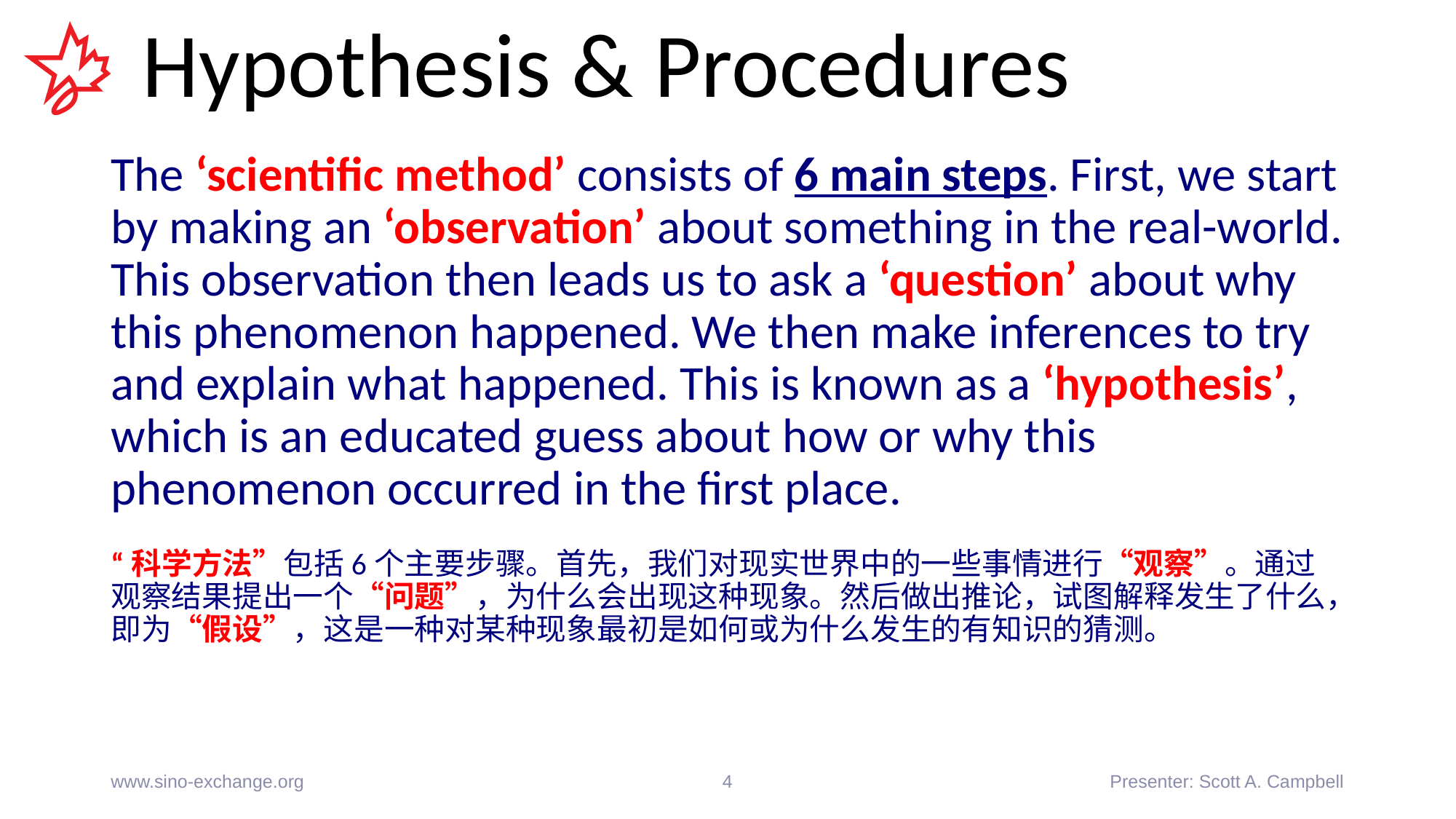

# Hypothesis & Procedures
The ‘scientific method’ consists of 6 main steps. First, we start by making an ‘observation’ about something in the real-world. This observation then leads us to ask a ‘question’ about why this phenomenon happened. We then make inferences to try and explain what happened. This is known as a ‘hypothesis’, which is an educated guess about how or why this phenomenon occurred in the first place.
“科学方法”包括6个主要步骤。首先，我们对现实世界中的一些事情进行“观察”。通过观察结果提出一个“问题”，为什么会出现这种现象。然后做出推论，试图解释发生了什么，即为“假设”，这是一种对某种现象最初是如何或为什么发生的有知识的猜测。
www.sino-exchange.org
4
Presenter: Scott A. Campbell